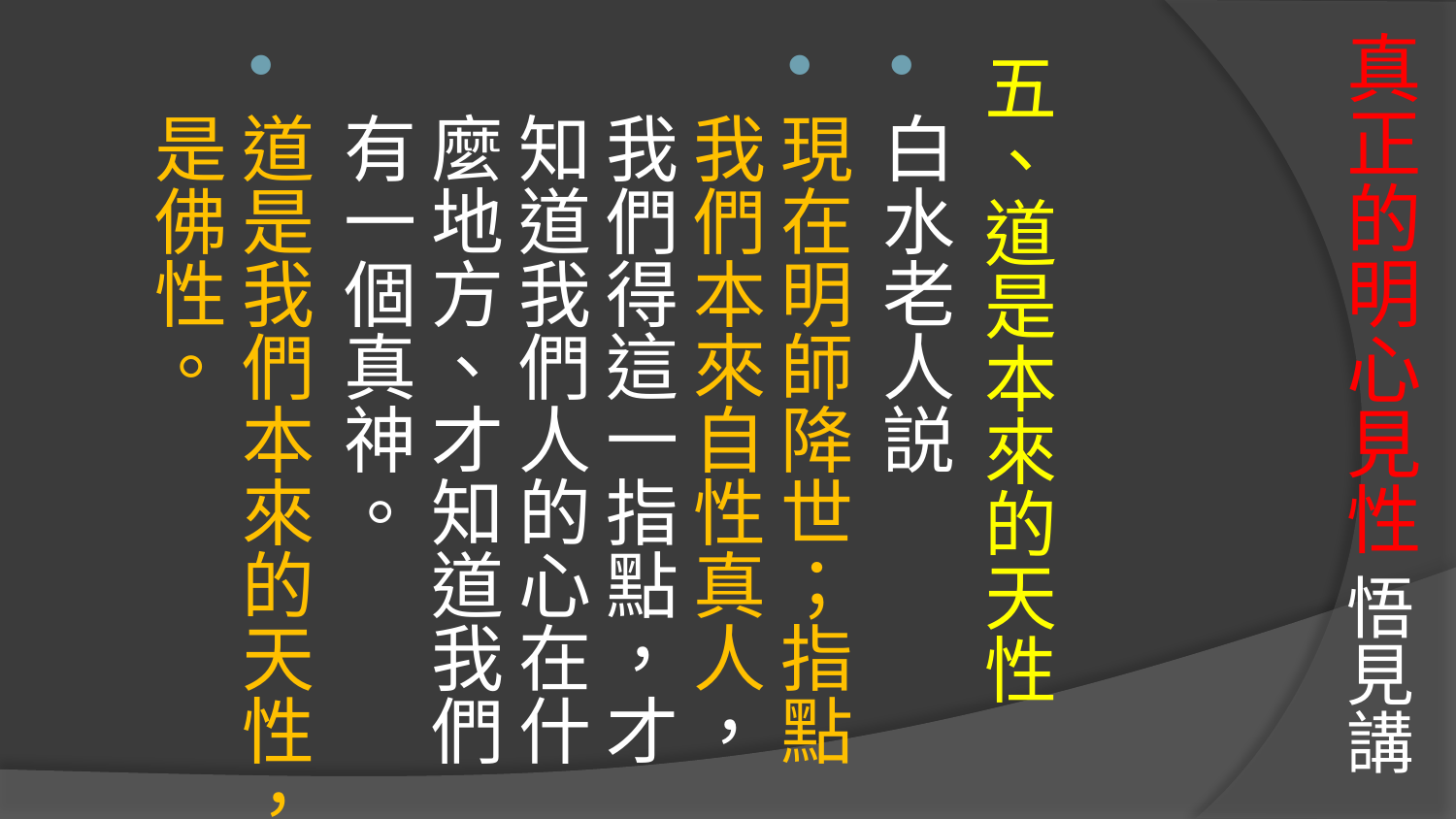

# 真正的明心見性 悟見講
五、道是本來的天性
白水老人説
現在明師降世；指點我們本來自性真人，我們得這一指點，才知道我們人的心在什麼地方、才知道我們有一個真神。
道是我們本來的天性，是佛性。